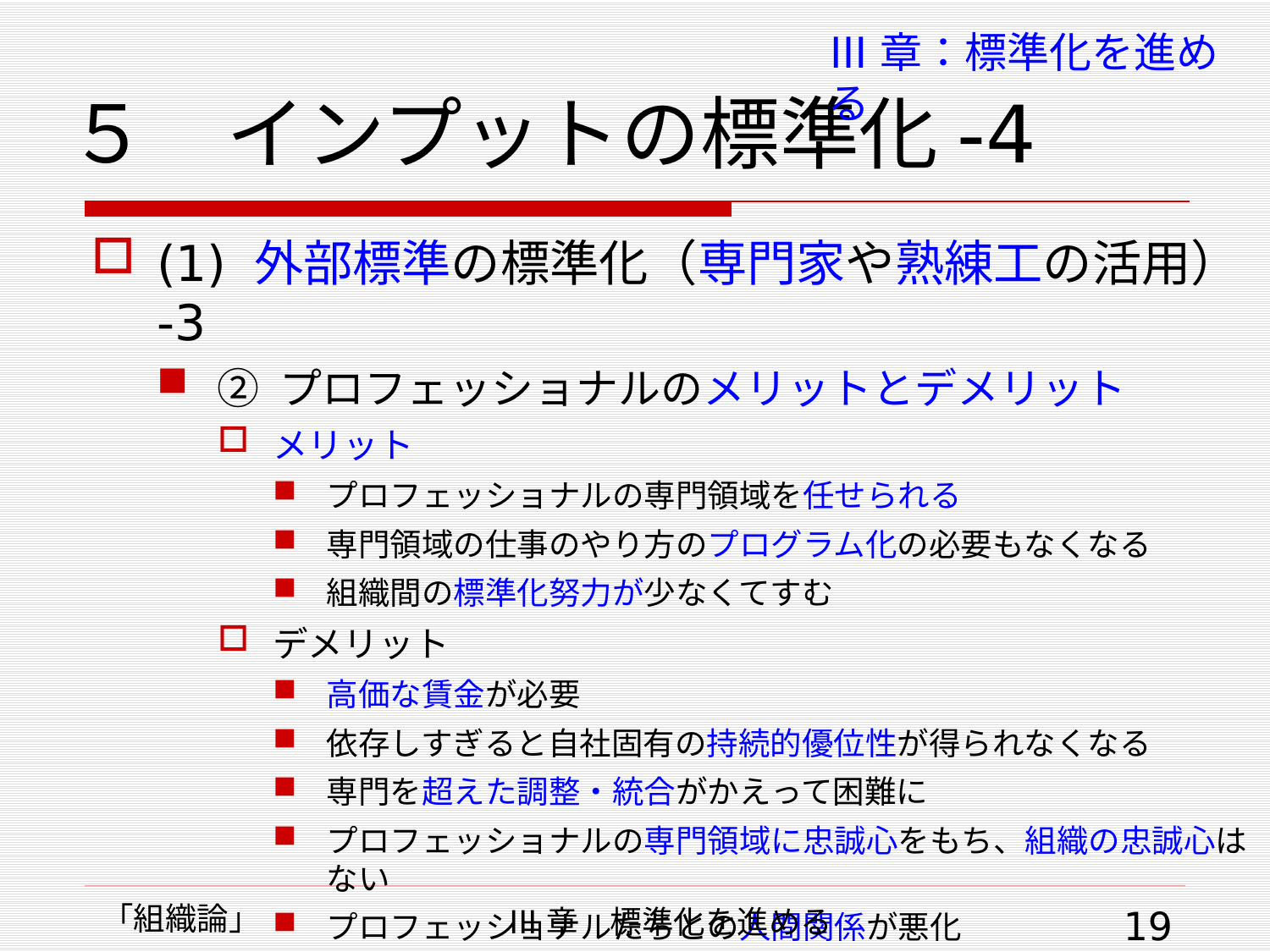

# ５　インプットの標準化-4
Ⅲ章：標準化を進める
(1) 外部標準の標準化（専門家や熟練工の活用）-3
② プロフェッショナルのメリットとデメリット
メリット
プロフェッショナルの専門領域を任せられる
専門領域の仕事のやり方のプログラム化の必要もなくなる
組織間の標準化努力が少なくてすむ
デメリット
高価な賃金が必要
依存しすぎると自社固有の持続的優位性が得られなくなる
専門を超えた調整・統合がかえって困難に
プロフェッショナルの専門領域に忠誠心をもち、組織の忠誠心はない
プロフェッショナルたちとの人間関係が悪化
「組織論」
Ⅲ章　標準化を進める
19